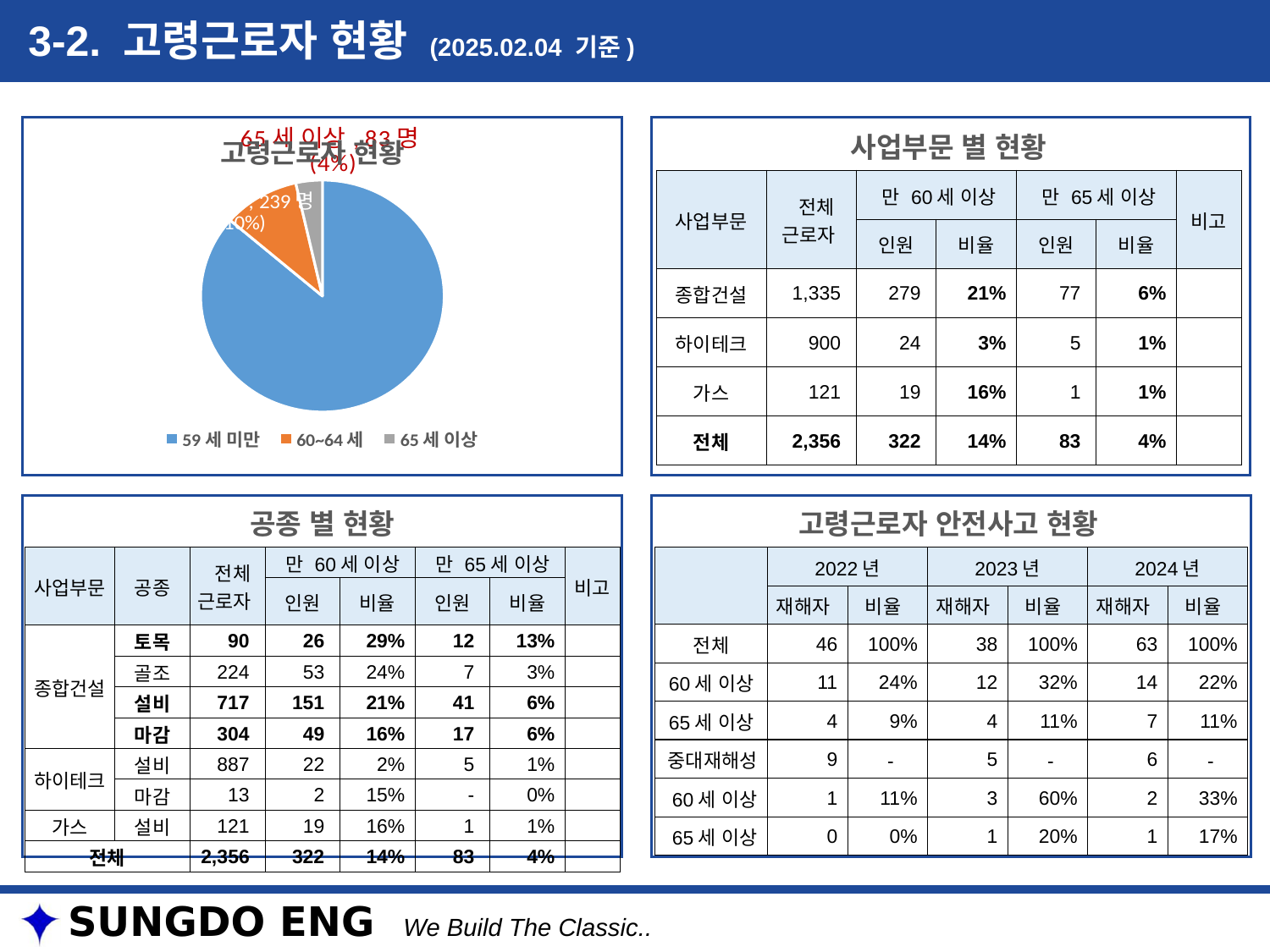

3-2. 고령근로자 현황 (2025.02.04 기준)

[unsupported chart]

사업부문 별 현황
| 사업부문 | 전체 근로자 | 만 60세 이상 |  | 만 65세 이상 |  | 비고 |
| --- | --- | --- | --- | --- | --- | --- |
|  |  | 인원 | 비율 | 인원 | 비율 |  |
| 종합건설 | 1,335 | 279 | 21% | 77 | 6% |  |
| 하이테크 | 900 | 24 | 3% | 5 | 1% |  |
| 가스 | 121 | 19 | 16% | 1 | 1% |  |
| 전체 | 2,356 | 322 | 14% | 83 | 4% |  |
공종 별 현황
고령근로자 안전사고 현황
| 사업부문 | 공종 | 전체 근로자 | 만 60세 이상 |  | 만 65세 이상 |  | 비고 |
| --- | --- | --- | --- | --- | --- | --- | --- |
|  |  |  | 인원 | 비율 | 인원 | 비율 |  |
| 종합건설 | 토목 | 90 | 26 | 29% | 12 | 13% |  |
|  | 골조 | 224 | 53 | 24% | 7 | 3% |  |
|  | 설비 | 717 | 151 | 21% | 41 | 6% |  |
|  | 마감 | 304 | 49 | 16% | 17 | 6% |  |
| 하이테크 | 설비 | 887 | 22 | 2% | 5 | 1% |  |
|  | 마감 | 13 | 2 | 15% | - | 0% |  |
| 가스 | 설비 | 121 | 19 | 16% | 1 | 1% |  |
| 전체 |  | 2,356 | 322 | 14% | 83 | 4% |  |
|  | 2022년 |  | 2023년 |  | 2024년 |  |
| --- | --- | --- | --- | --- | --- | --- |
|  | 재해자 | 비율 | 재해자 | 비율 | 재해자 | 비율 |
| 전체 | 46 | 100% | 38 | 100% | 63 | 100% |
| 60세 이상 | 11 | 24% | 12 | 32% | 14 | 22% |
| 65세 이상 | 4 | 9% | 4 | 11% | 7 | 11% |
| 중대재해성 | 9 | - | 5 | - | 6 | - |
| 60세 이상 | 1 | 11% | 3 | 60% | 2 | 33% |
| 65세 이상 | 0 | 0% | 1 | 20% | 1 | 17% |